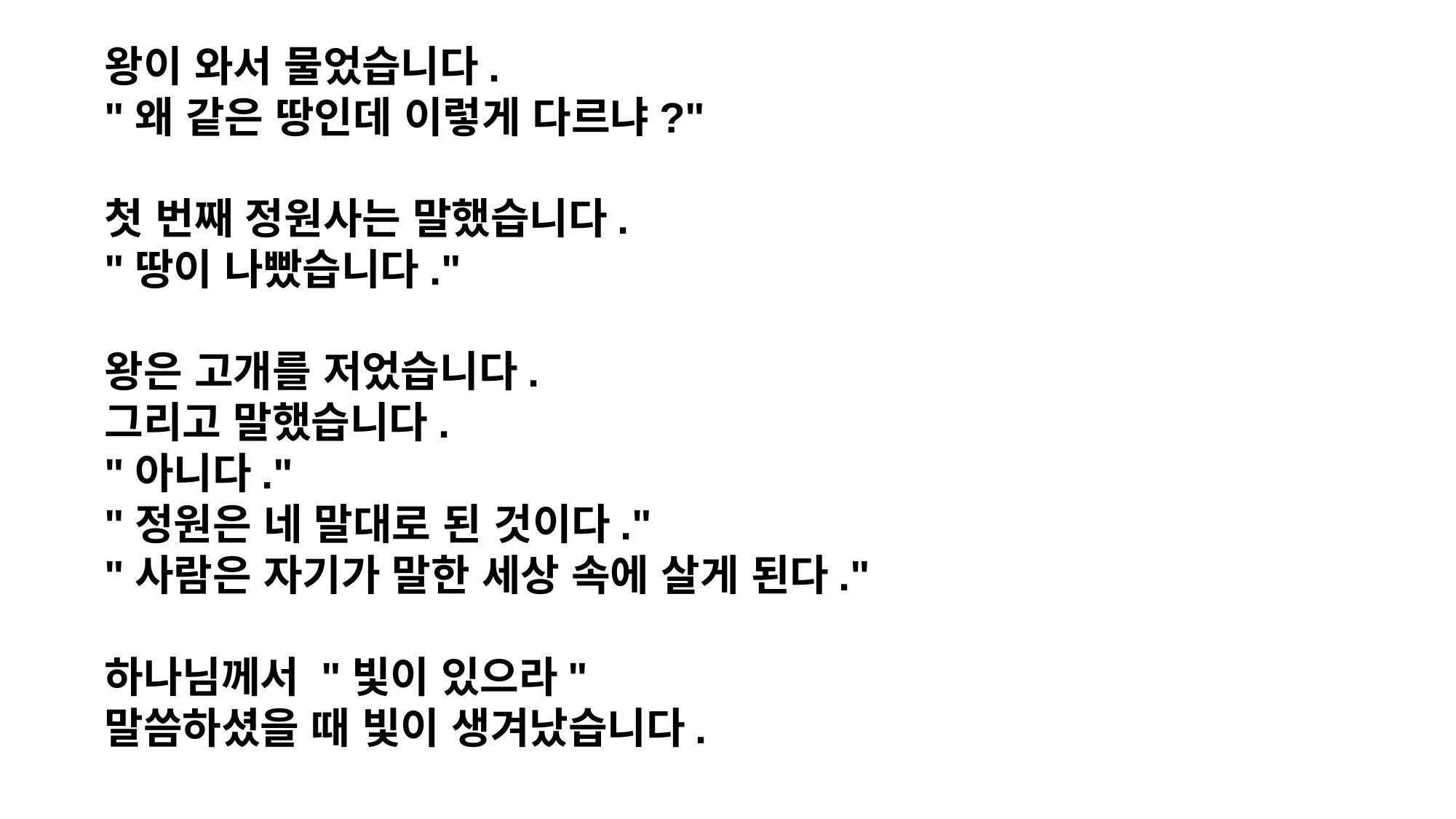

왕이 와서 물었습니다.
"왜 같은 땅인데 이렇게 다르냐?"

첫 번째 정원사는 말했습니다.
"땅이 나빴습니다."

왕은 고개를 저었습니다.
그리고 말했습니다.
"아니다."
"정원은 네 말대로 된 것이다."
"사람은 자기가 말한 세상 속에 살게 된다."

하나님께서 "빛이 있으라"
말씀하셨을 때 빛이 생겨났습니다.